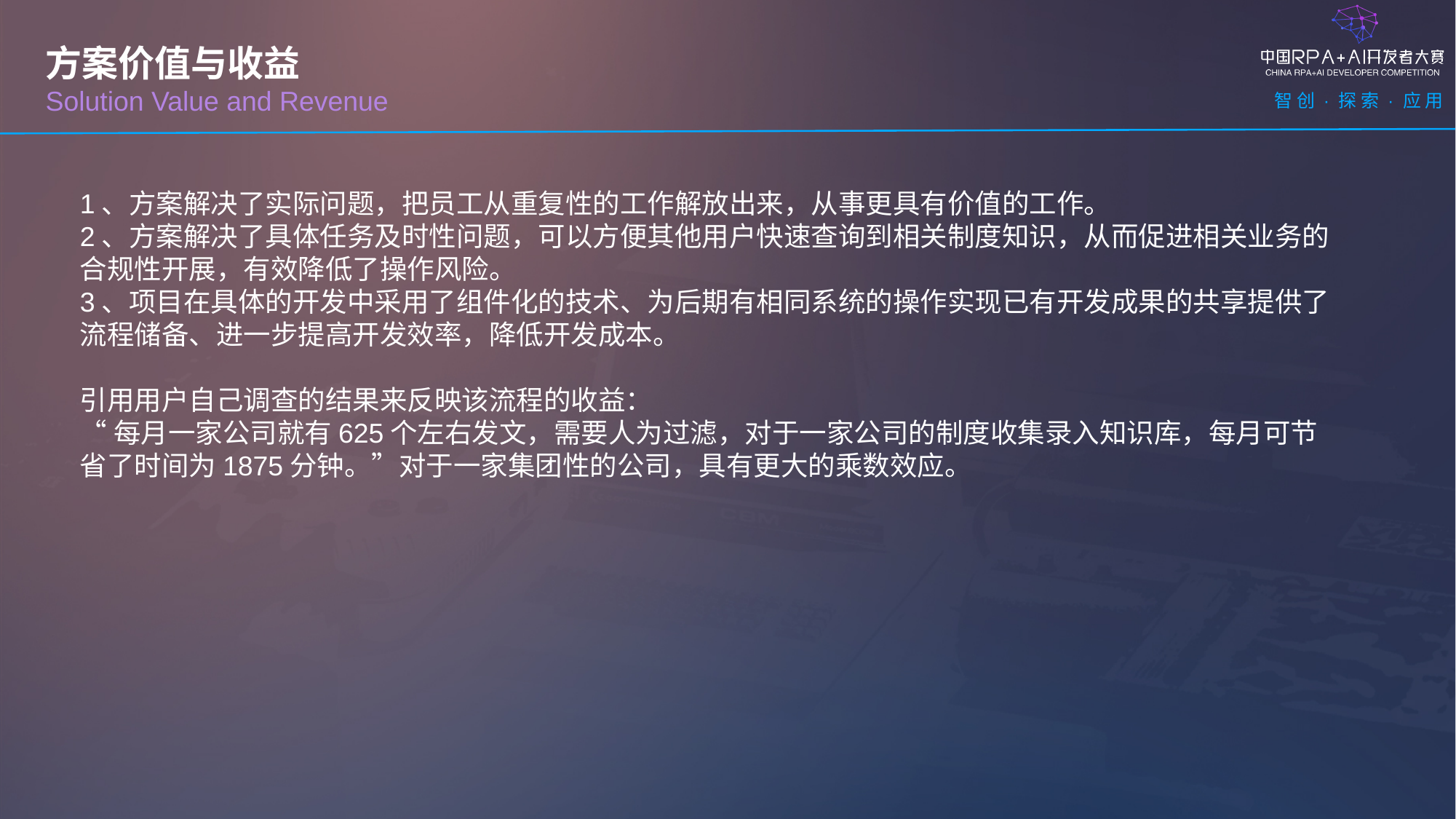

方案价值与收益
Solution Value and Revenue
1、方案解决了实际问题，把员工从重复性的工作解放出来，从事更具有价值的工作。
2、方案解决了具体任务及时性问题，可以方便其他用户快速查询到相关制度知识，从而促进相关业务的合规性开展，有效降低了操作风险。
3、项目在具体的开发中采用了组件化的技术、为后期有相同系统的操作实现已有开发成果的共享提供了流程储备、进一步提高开发效率，降低开发成本。

引用用户自己调查的结果来反映该流程的收益：
“每月一家公司就有625个左右发文，需要人为过滤，对于一家公司的制度收集录入知识库，每月可节省了时间为1875分钟。”对于一家集团性的公司，具有更大的乘数效应。